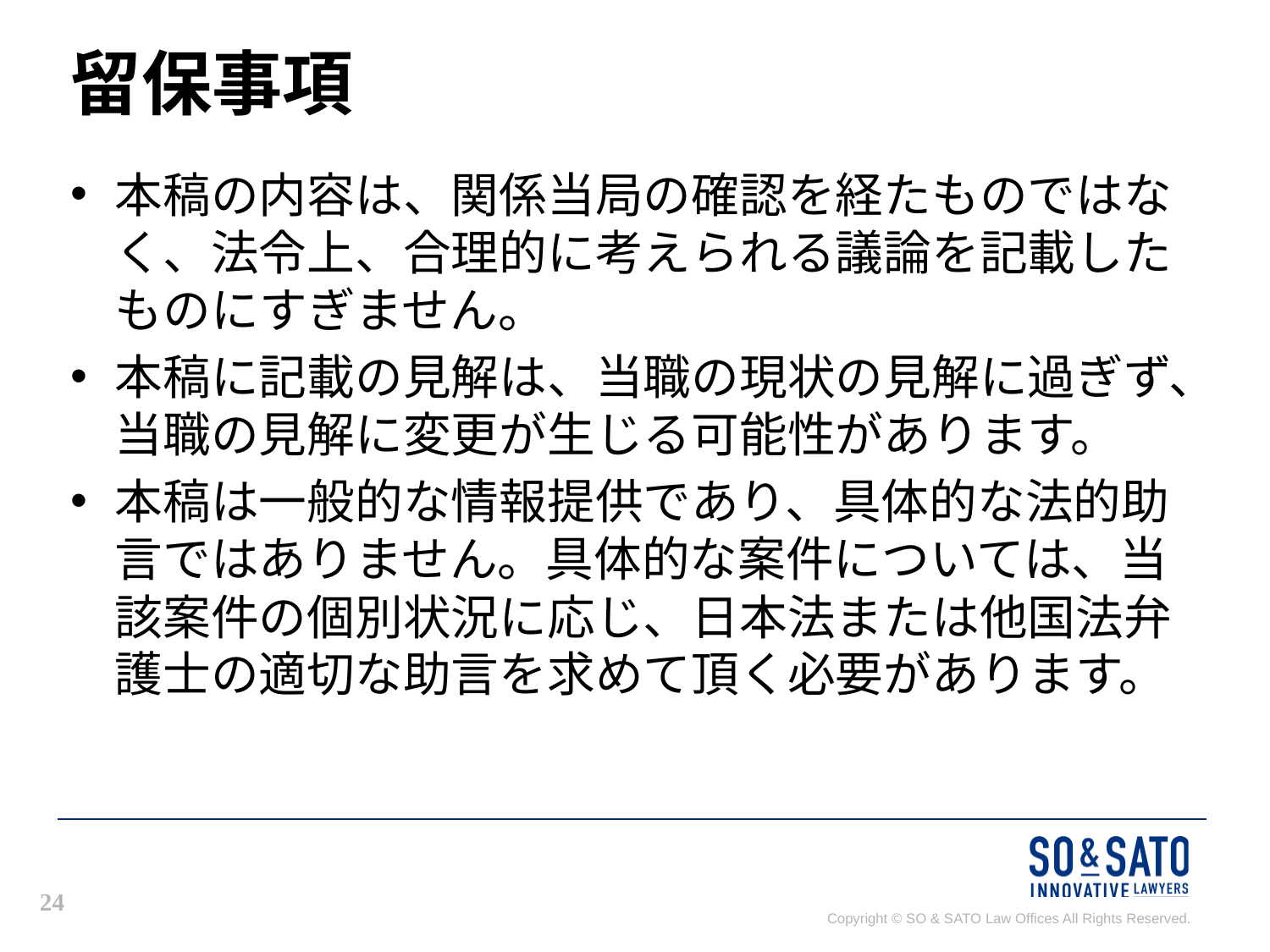

# 留保事項
本稿の内容は、関係当局の確認を経たものではなく、法令上、合理的に考えられる議論を記載したものにすぎません。
本稿に記載の見解は、当職の現状の見解に過ぎず、当職の見解に変更が生じる可能性があります。
本稿は一般的な情報提供であり、具体的な法的助言ではありません。具体的な案件については、当該案件の個別状況に応じ、日本法または他国法弁護士の適切な助言を求めて頂く必要があります。

24